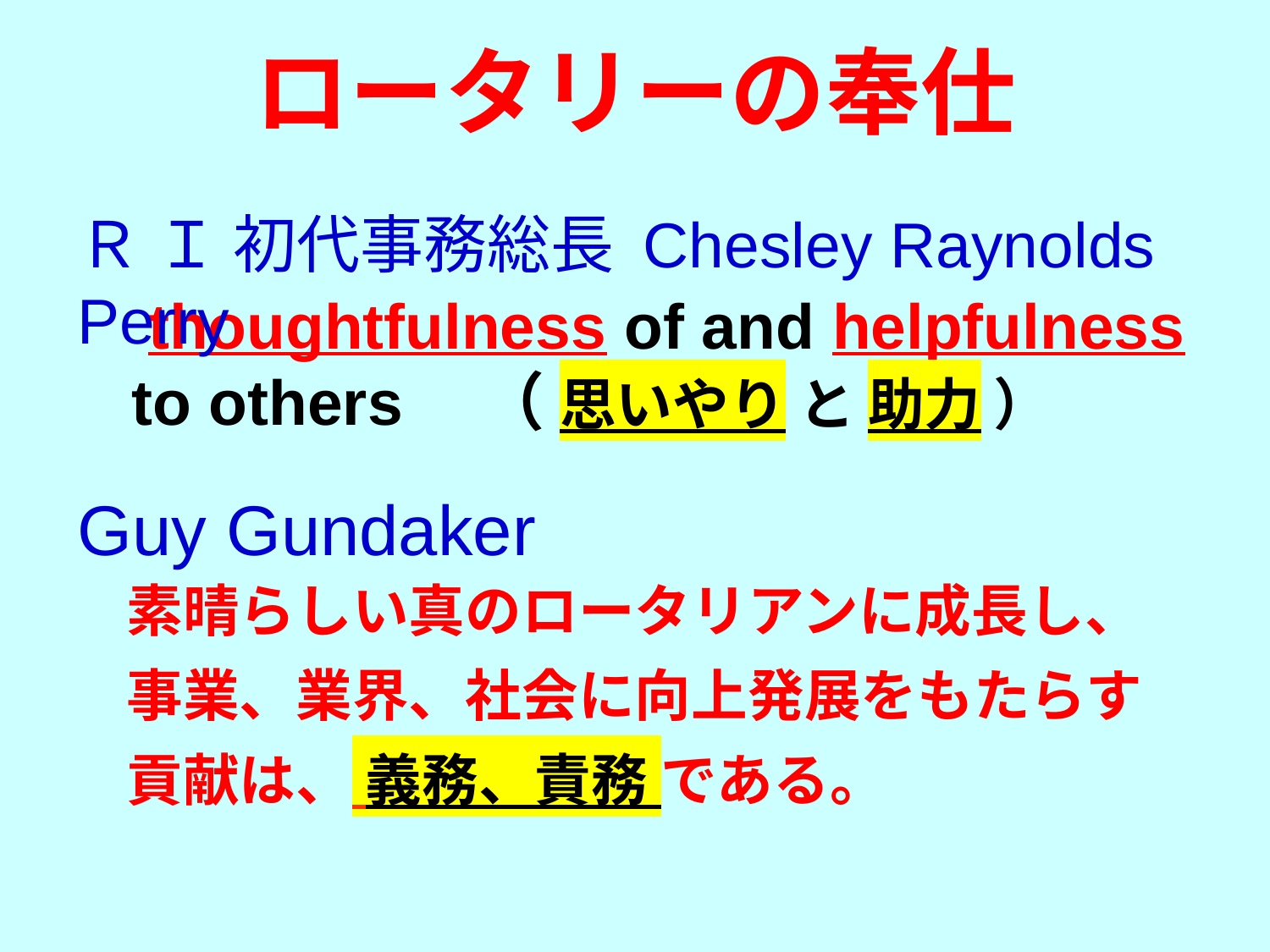

ロータリーの奉仕
Ｒ Ｉ 初代事務総長 Chesley Raynolds Perry
 　 thoughtfulness of and helpfulness
      to others　（ 思いやり と 助力 ）
Guy Gundaker
素晴らしい真のロータリアンに成長し、

事業、業界、社会に向上発展をもたらす

貢献は、 義務、責務 である。